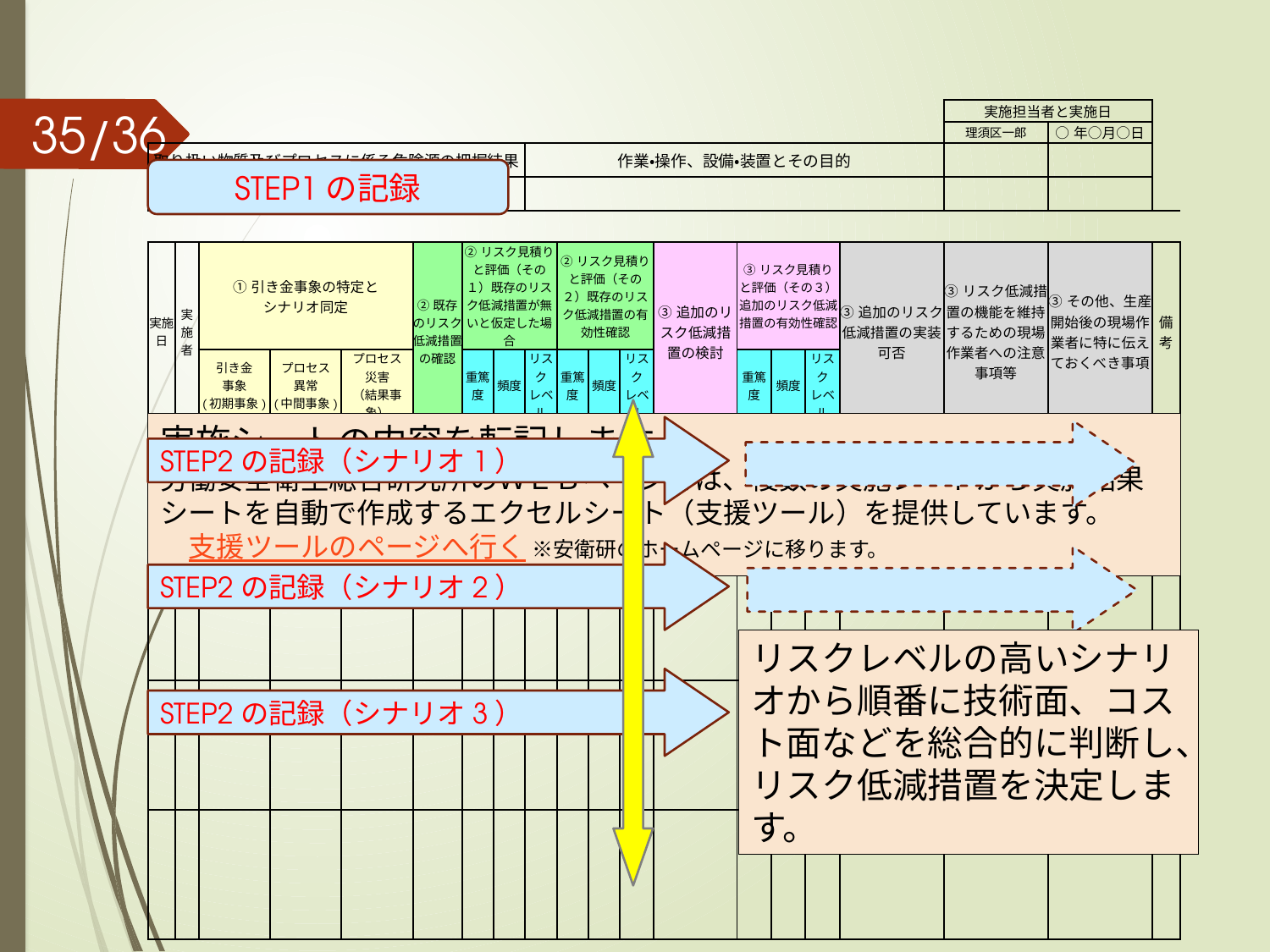

|  |  |  |  |  |  |  |  |  |  |  |  |  |  |  |  |  | 実施担当者と実施日 |  |  |
| --- | --- | --- | --- | --- | --- | --- | --- | --- | --- | --- | --- | --- | --- | --- | --- | --- | --- | --- | --- |
|  |  |  |  |  |  |  |  |  |  |  |  |  |  |  |  |  | 理須区一郎 | ○年○月○日 |  |
| 取り扱い物質及びプロセスに係る危険源の把握結果 |  |  |  |  |  |  |  | 作業・操作、設備・装置とその目的 |  |  |  |  |  |  |  |  |  |  |  |
|  |  |  |  |  |  |  |  |  |  |  |  |  |  |  |  |  |  |  |  |
|  |  |  |  |  |  |  |  |  |  |  |  |  |  |  |  |  |  |  |  |
|  |  |  |  |  |  |  |  |  |  |  |  |  |  |  |  |  |  |  |  |
| 実施日 | 実施者 | ①引き金事象の特定と シナリオ同定 |  |  | ②既存のリスク 低減措置の確認 | ②リスク見積りと評価（その１）既存のリスク低減措置が無いと仮定した場合 |  |  | ②リスク見積りと評価（その２）既存のリスク低減措置の有効性確認 |  |  | ③追加のリスク低減措置の検討 | ③リスク見積りと評価（その３）追加のリスク低減措置の有効性確認 |  |  | ③追加のリスク低減措置の実装可否 | ③リスク低減措置の機能を維持するための現場作業者への注意事項等 | ③その他、生産開始後の現場作業者に特に伝えておくべき事項 | 備考 |
|  |  | 引き金 事象 (初期事象) | プロセス 異常 (中間事象) | プロセス 災害 （結果事象） |  | 重篤度 | 頻度 | リスク レベル | 重篤度 | 頻度 | リスク レベル |  | 重篤度 | 頻度 | リスク レベル |  |  |  |  |
|  |  |  |  |  |  |  |  |  |  |  |  |  |  |  |  |  |  |  |  |
|  |  |  |  |  |  |  |  |  |  |  |  |  |  |  |  |  |  |  |  |
|  |  |  |  |  |  |  |  |  |  |  |  |  |  |  |  |  |  |  |  |
|  |  |  |  |  |  |  |  |  |  |  |  |  |  |  |  |  |  |  |  |
STEP1の記録

実施シートの内容を転記します。
労働安全衛生総合研究所のＷＥＢページでは、複数の実施シートから実施結果シートを自動で作成するエクセルシート（支援ツール）を提供しています。
　支援ツールのページへ行く ※安衛研のホームページに移ります。
STEP2の記録（シナリオ1）

STEP2の記録（シナリオ2）

リスクレベルの高いシナリオから順番に技術面、コスト面などを総合的に判断し、リスク低減措置を決定します。
STEP2の記録（シナリオ3）